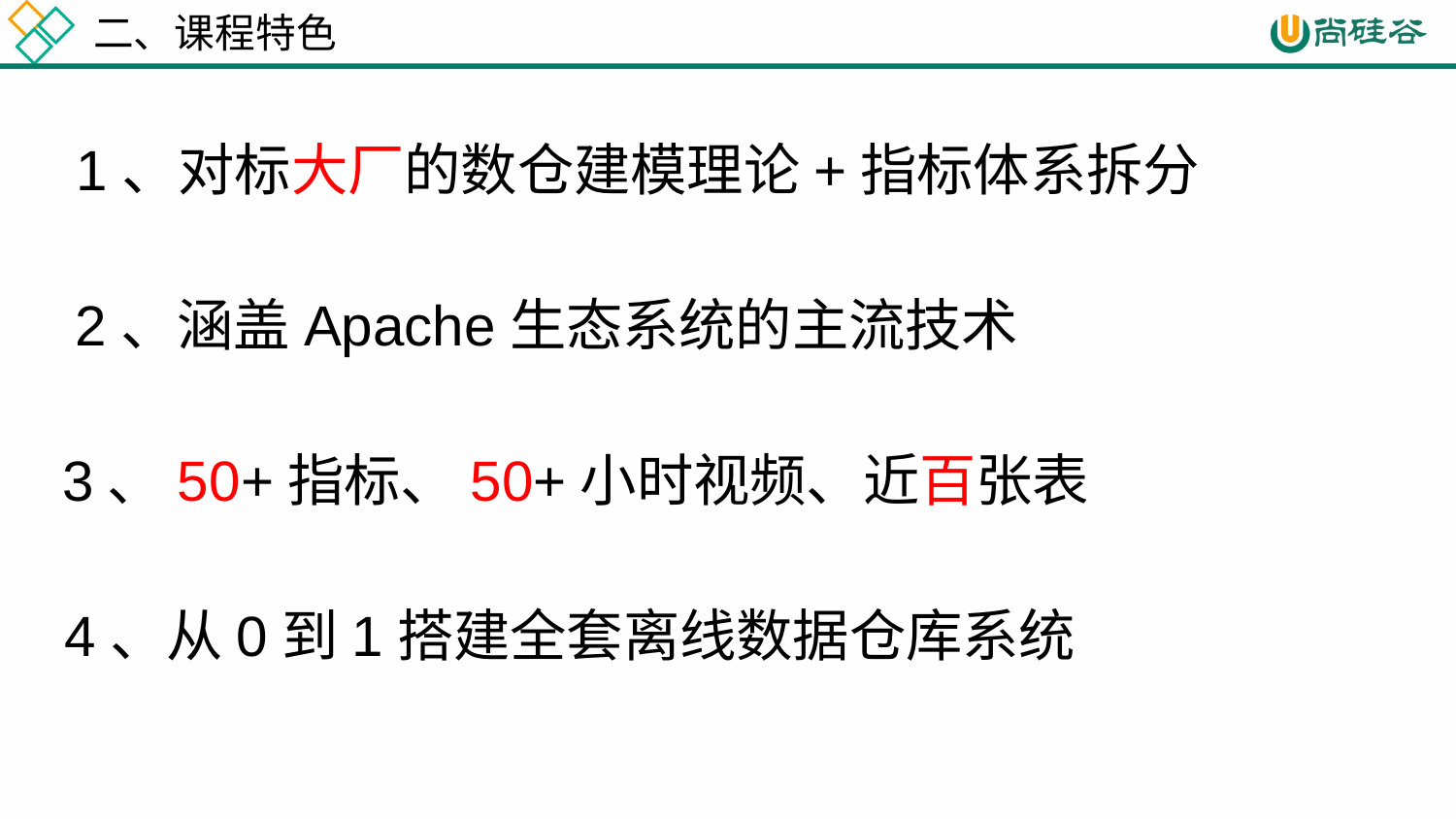

二、课程特色
1、对标大厂的数仓建模理论+指标体系拆分
2、涵盖Apache生态系统的主流技术
3、50+指标、50+小时视频、近百张表
4、从0到1搭建全套离线数据仓库系统